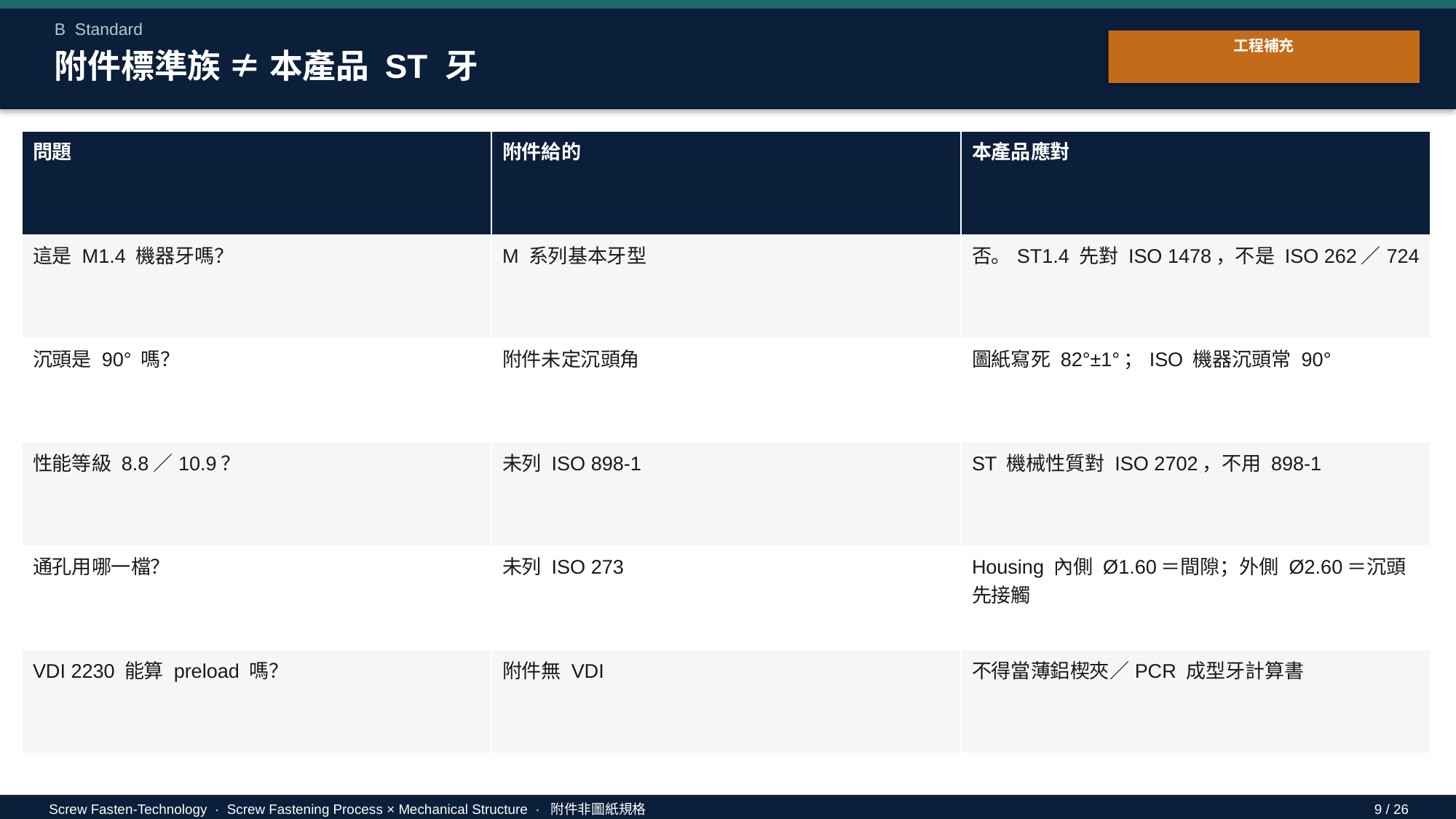

B  Standard

工程補充
附件標準族 ≠ 本產品 ST 牙
| 問題 | 附件給的 | 本產品應對 |
| --- | --- | --- |
| 這是 M1.4 機器牙嗎？ | M 系列基本牙型 | 否。ST1.4 先對 ISO 1478，不是 ISO 262／724 |
| 沉頭是 90° 嗎？ | 附件未定沉頭角 | 圖紙寫死 82°±1°；ISO 機器沉頭常 90° |
| 性能等級 8.8／10.9？ | 未列 ISO 898-1 | ST 機械性質對 ISO 2702，不用 898-1 |
| 通孔用哪一檔？ | 未列 ISO 273 | Housing 內側 Ø1.60＝間隙；外側 Ø2.60＝沉頭先接觸 |
| VDI 2230 能算 preload 嗎？ | 附件無 VDI | 不得當薄鋁楔夾／PCR 成型牙計算書 |

Screw Fasten-Technology  ·  Screw Fastening Process × Mechanical Structure  ·  附件非圖紙規格
9 / 26